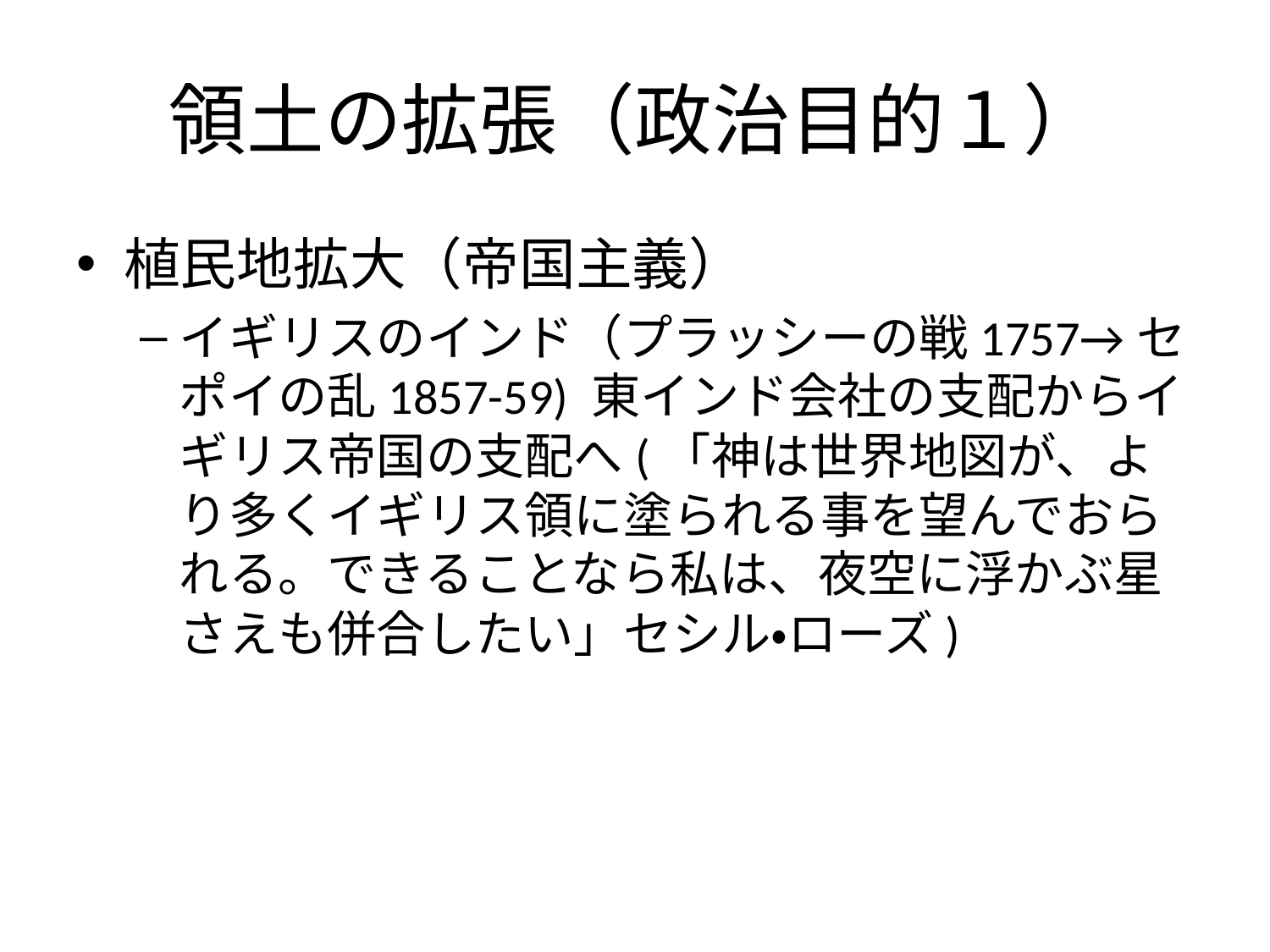

# 領土の拡張（政治目的１）
植民地拡大（帝国主義）
イギリスのインド（プラッシーの戦1757→セポイの乱1857-59) 東インド会社の支配からイギリス帝国の支配へ(「神は世界地図が、より多くイギリス領に塗られる事を望んでおられる。できることなら私は、夜空に浮かぶ星さえも併合したい」セシル・ローズ)